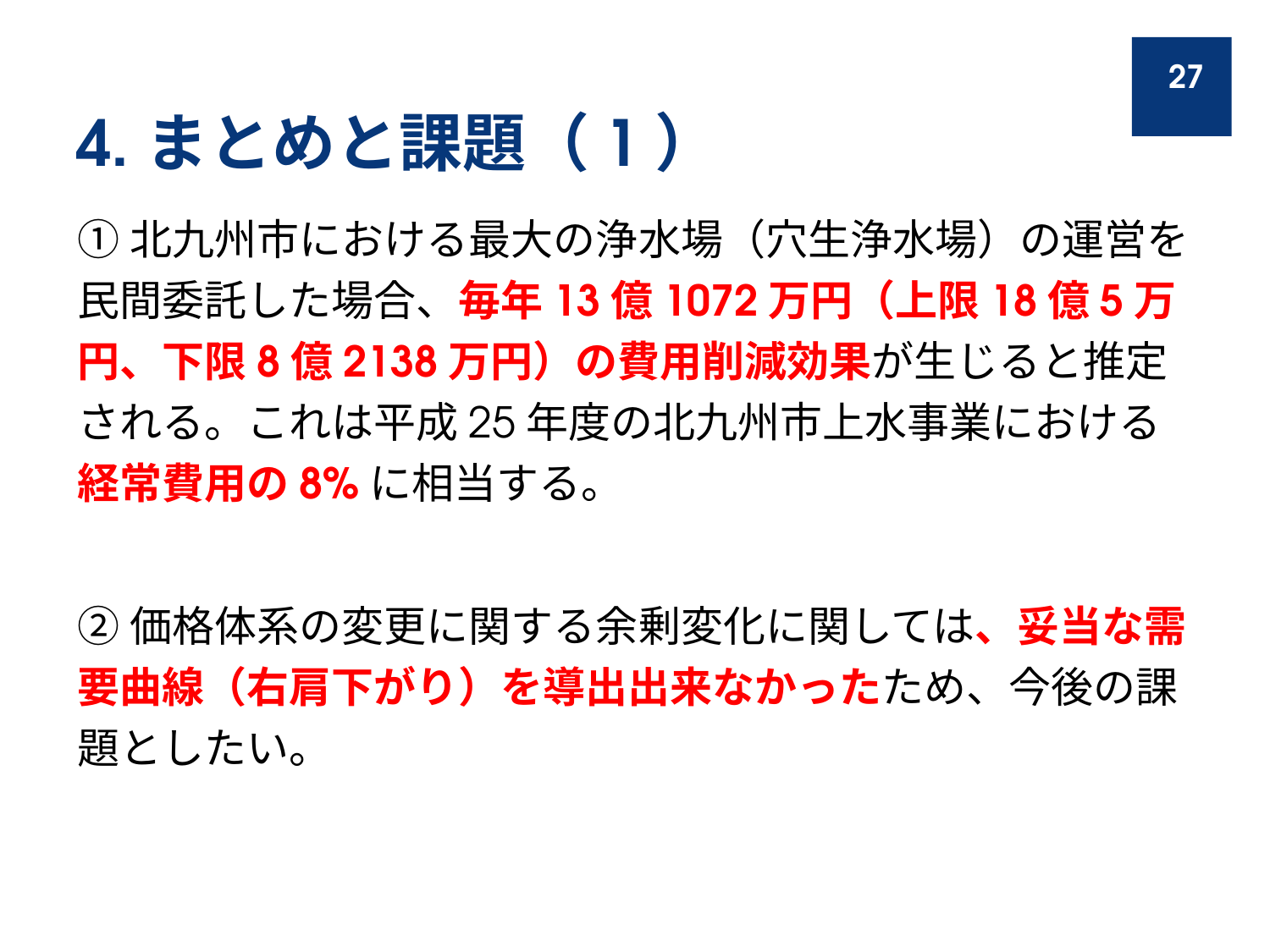

27
# 4.まとめと課題（1）
①北九州市における最大の浄水場（穴生浄水場）の運営を民間委託した場合、毎年13億1072万円（上限18億5万円、下限8億2138万円）の費用削減効果が生じると推定される。これは平成25年度の北九州市上水事業における経常費用の8%に相当する。
②価格体系の変更に関する余剰変化に関しては、妥当な需要曲線（右肩下がり）を導出出来なかったため、今後の課題としたい。